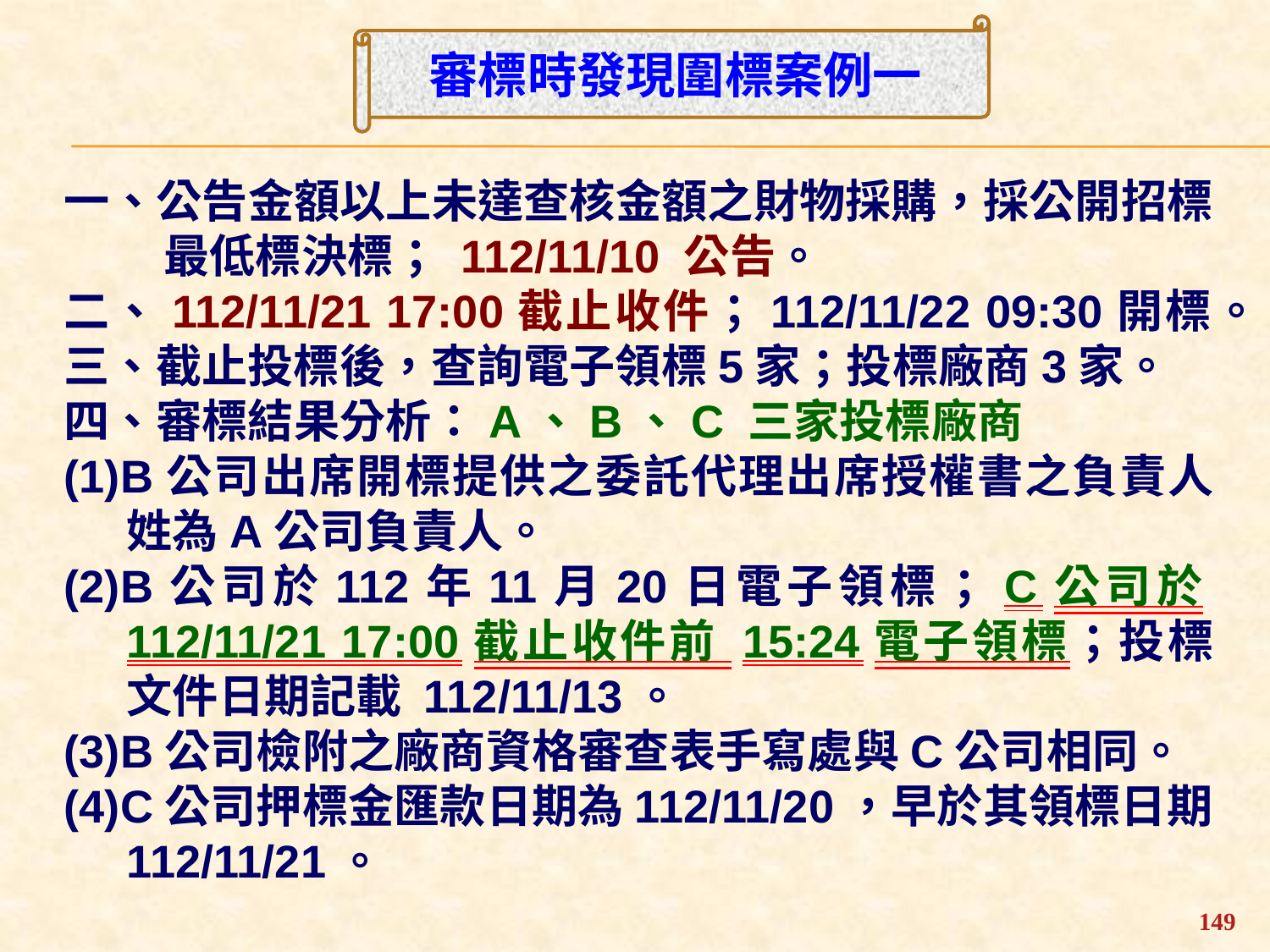

審標時發現圍標案例一
一、公告金額以上未達查核金額之財物採購，採公開招標最低標決標； 112/11/10 公告。
二、112/11/21 17:00截止收件；112/11/22 09:30開標。
三、截止投標後，查詢電子領標5家；投標廠商3家。
四、審標結果分析：A、B、C 三家投標廠商
(1)B公司出席開標提供之委託代理出席授權書之負責人姓為A公司負責人。
(2)B公司於112年11月20日電子領標；C公司於112/11/21 17:00截止收件前 15:24電子領標；投標文件日期記載 112/11/13。
(3)B公司檢附之廠商資格審查表手寫處與C公司相同。
(4)C公司押標金匯款日期為112/11/20，早於其領標日期112/11/21。
149